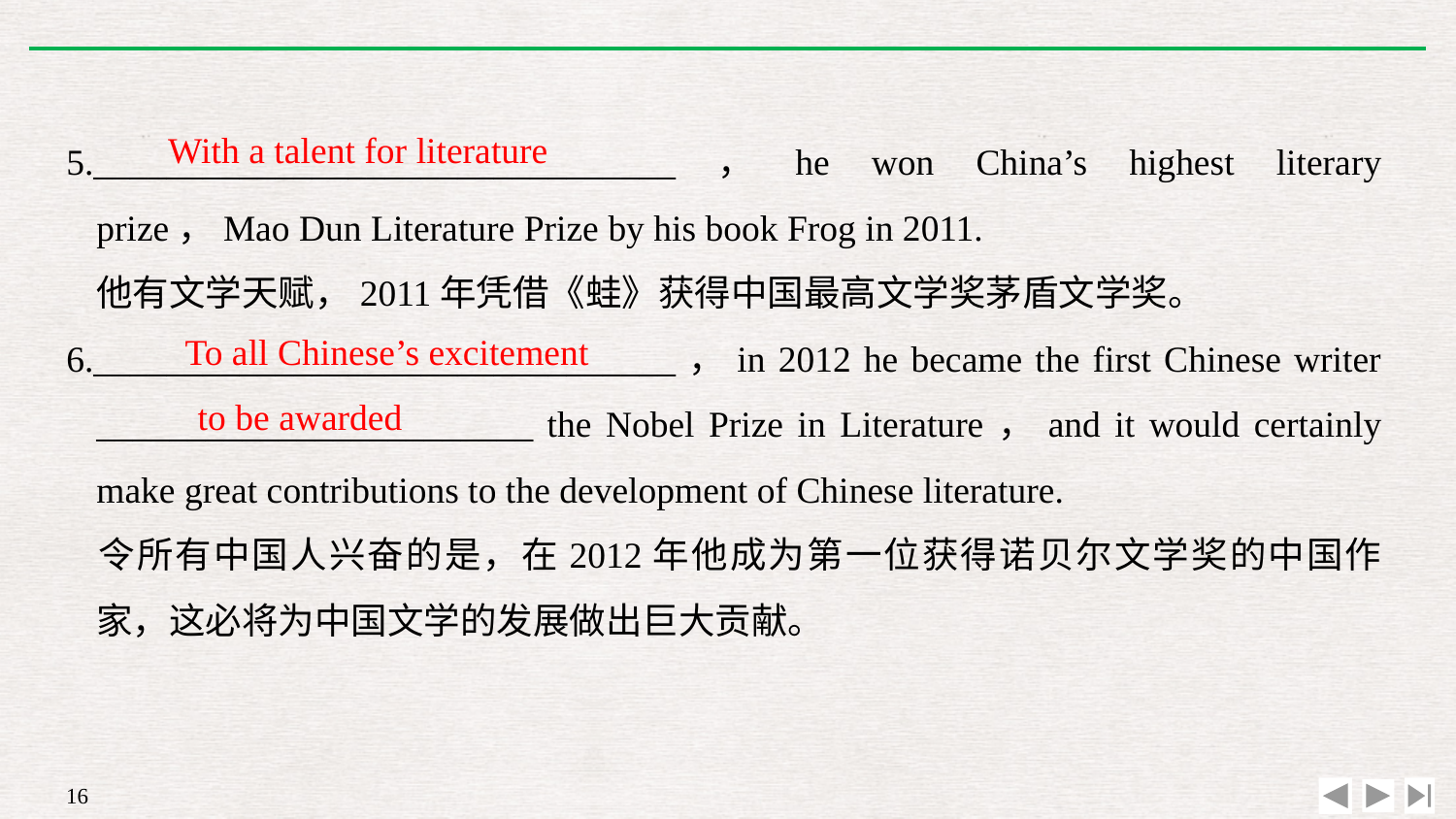

With a talent for literature
5.________________________________，he won China’s highest literary prize，Mao Dun Literature Prize by his book Frog in 2011.
	他有文学天赋，2011年凭借《蛙》获得中国最高文学奖茅盾文学奖。
6.________________________________，in 2012 he became the first Chinese writer ________________________ the Nobel Prize in Literature，and it would certainly make great contributions to the development of Chinese literature.
	令所有中国人兴奋的是，在2012年他成为第一位获得诺贝尔文学奖的中国作家，这必将为中国文学的发展做出巨大贡献。
To all Chinese’s excitement
to be awarded